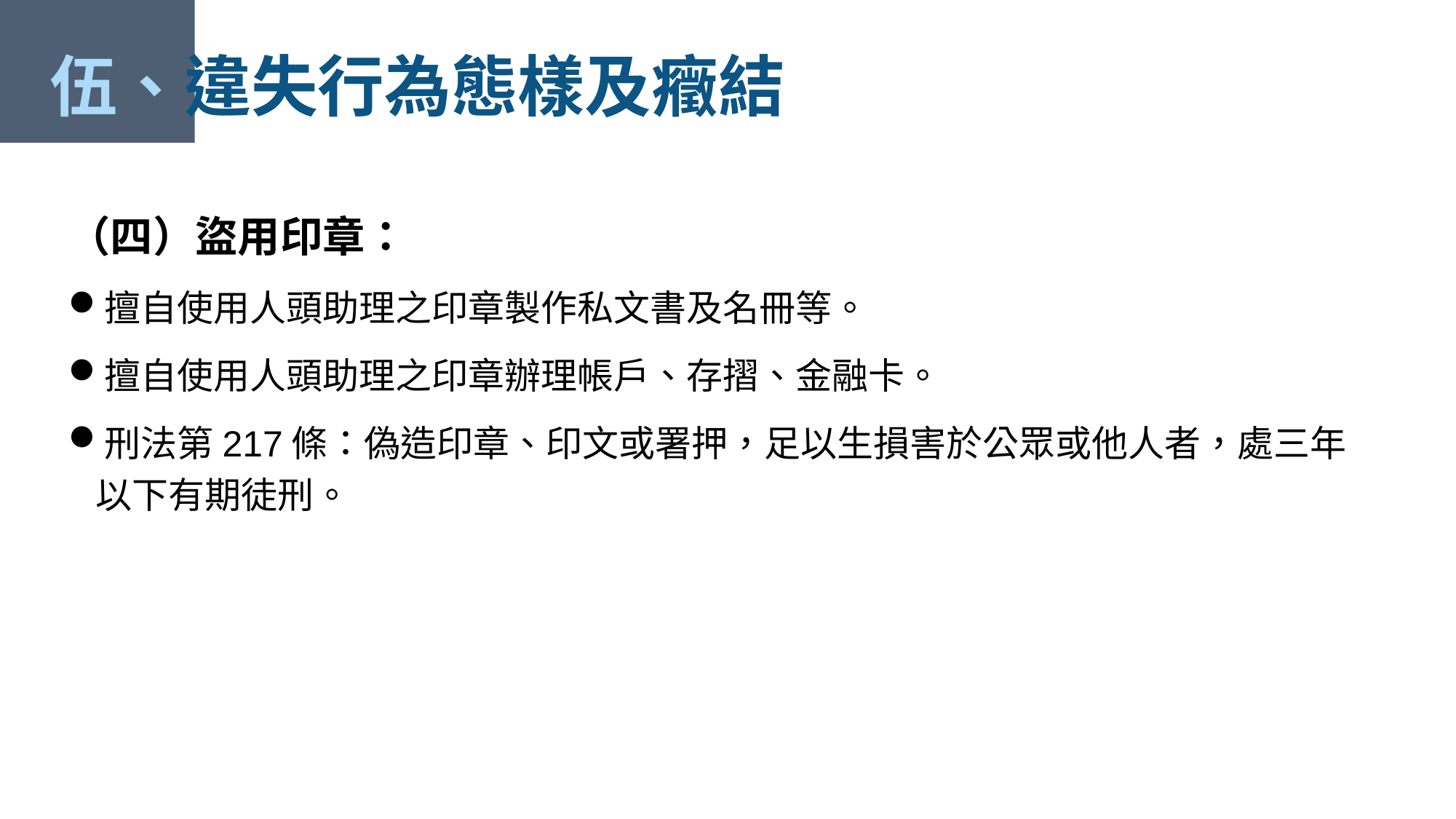

伍、違失行為態樣及癥結
（四）盜用印章：
擅自使用人頭助理之印章製作私文書及名冊等。
擅自使用人頭助理之印章辦理帳戶、存摺、金融卡。
刑法第217條：偽造印章、印文或署押，足以生損害於公眾或他人者，處三年以下有期徒刑。